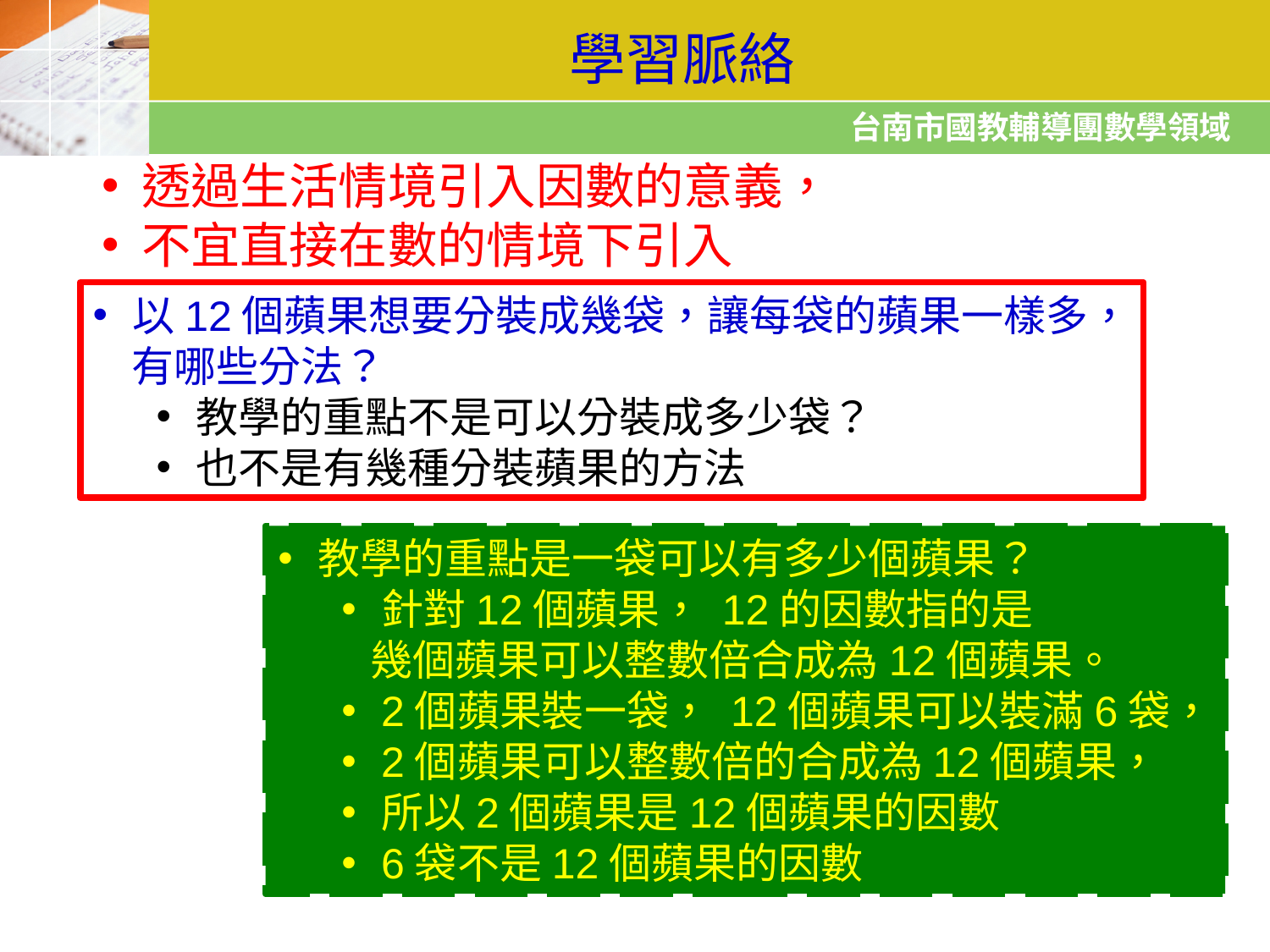

# 學習脈絡
透過生活情境引入因數的意義，
不宜直接在數的情境下引入
以12個蘋果想要分裝成幾袋，讓每袋的蘋果一樣多，
   有哪些分法？
教學的重點不是可以分裝成多少袋？
也不是有幾種分裝蘋果的方法
教學的重點是一袋可以有多少個蘋果？
針對12個蘋果， 12的因數指的是
  幾個蘋果可以整數倍合成為12個蘋果。
2個蘋果裝一袋， 12個蘋果可以裝滿6袋，
2個蘋果可以整數倍的合成為12個蘋果，
所以2個蘋果是12個蘋果的因數
6袋不是12個蘋果的因數